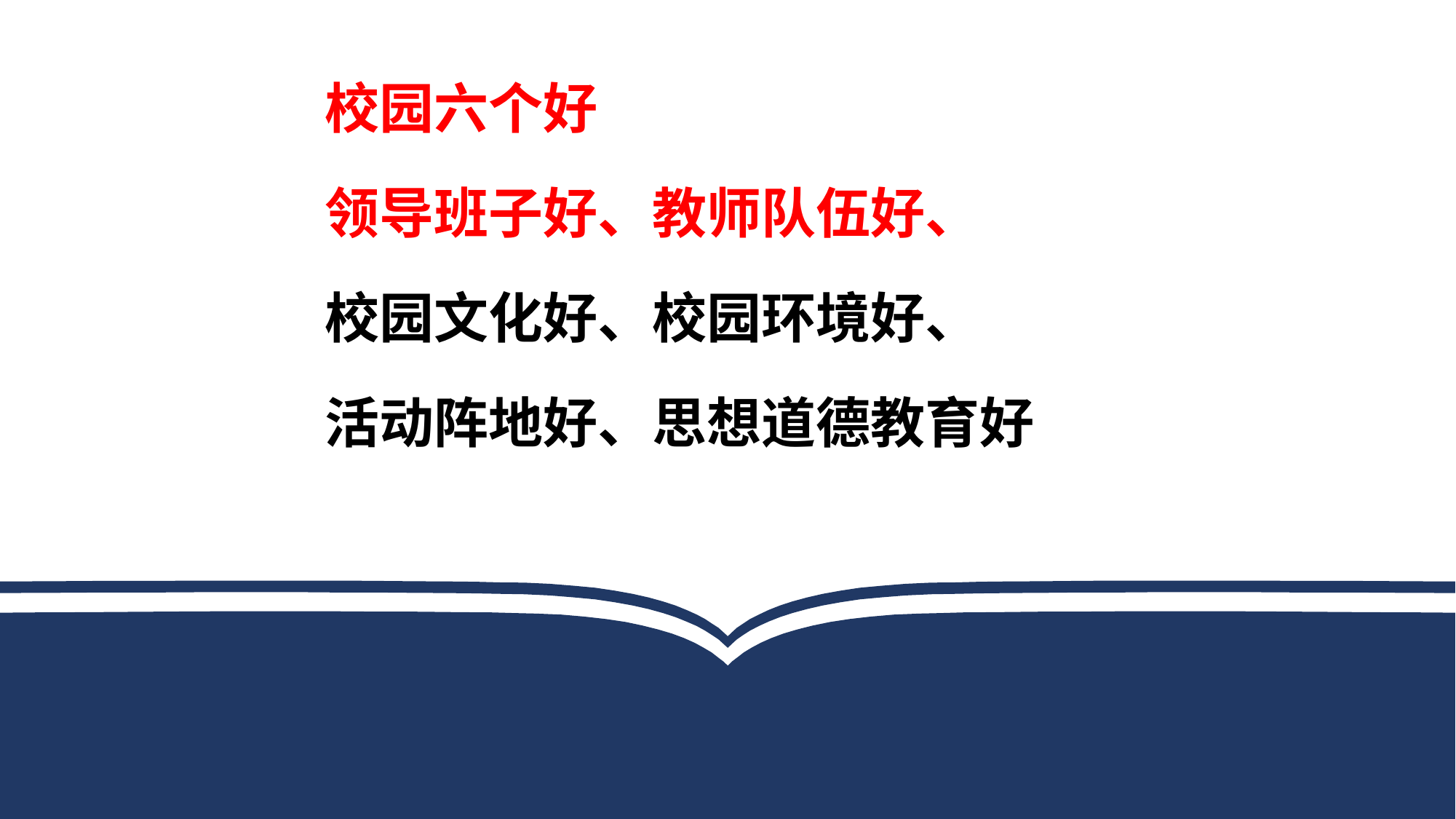

校园六个好领导班子好、教师队伍好、
校园文化好、校园环境好、
活动阵地好、思想道德教育好